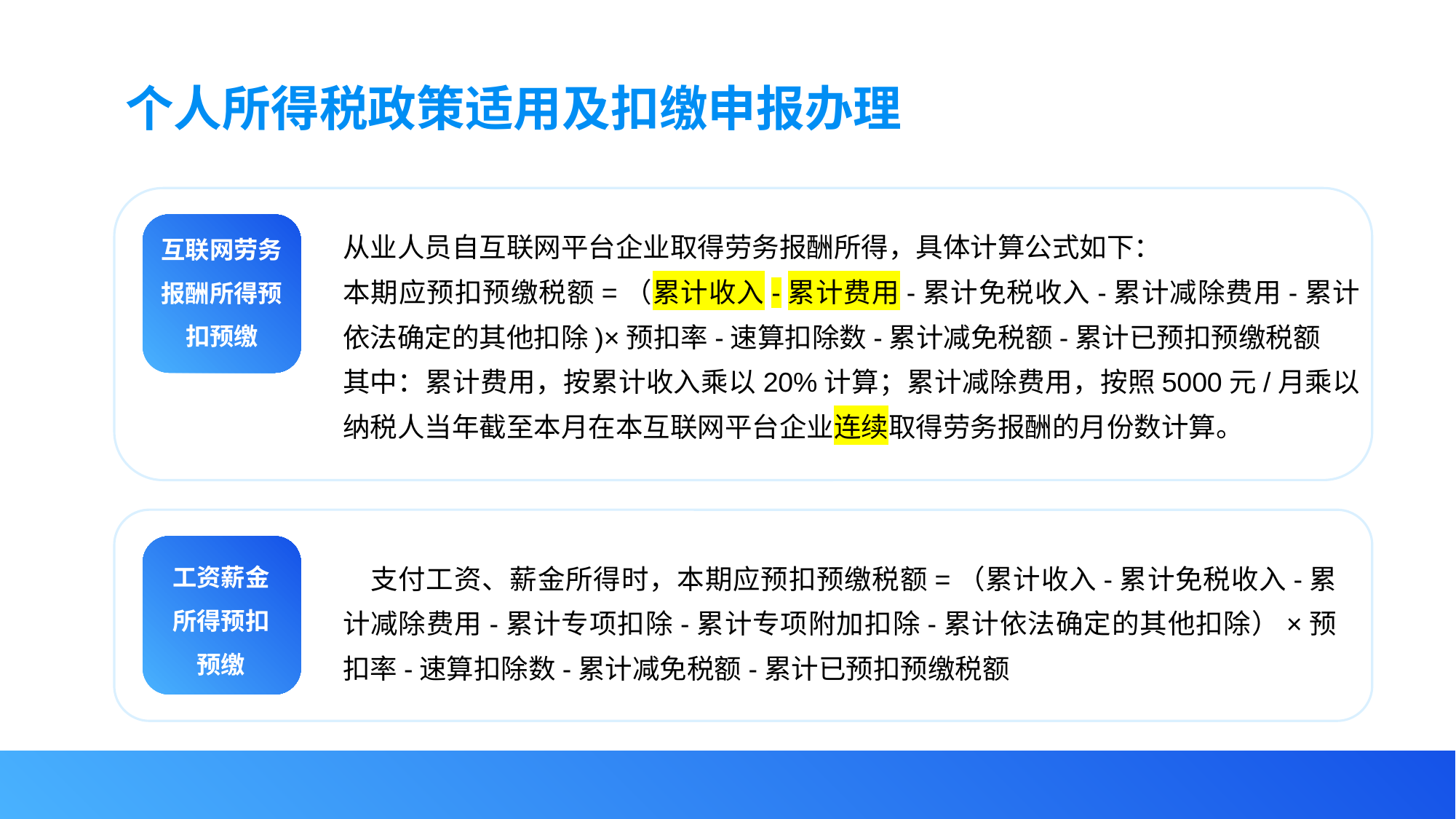

个人所得税政策适用及扣缴申报办理

从业人员自互联网平台企业取得劳务报酬所得，具体计算公式如下：
本期应预扣预缴税额=（累计收入-累计费用-累计免税收入-累计减除费用-累计依法确定的其他扣除)×预扣率-速算扣除数-累计减免税额-累计已预扣预缴税额
其中：累计费用，按累计收入乘以20%计算；累计减除费用，按照5000元/月乘以纳税人当年截至本月在本互联网平台企业连续取得劳务报酬的月份数计算。

互联网劳务报酬所得预扣预缴

工资薪金所得预扣预缴
　支付工资、薪金所得时，本期应预扣预缴税额=（累计收入-累计免税收入-累计减除费用-累计专项扣除-累计专项附加扣除-累计依法确定的其他扣除）×预扣率-速算扣除数-累计减免税额-累计已预扣预缴税额